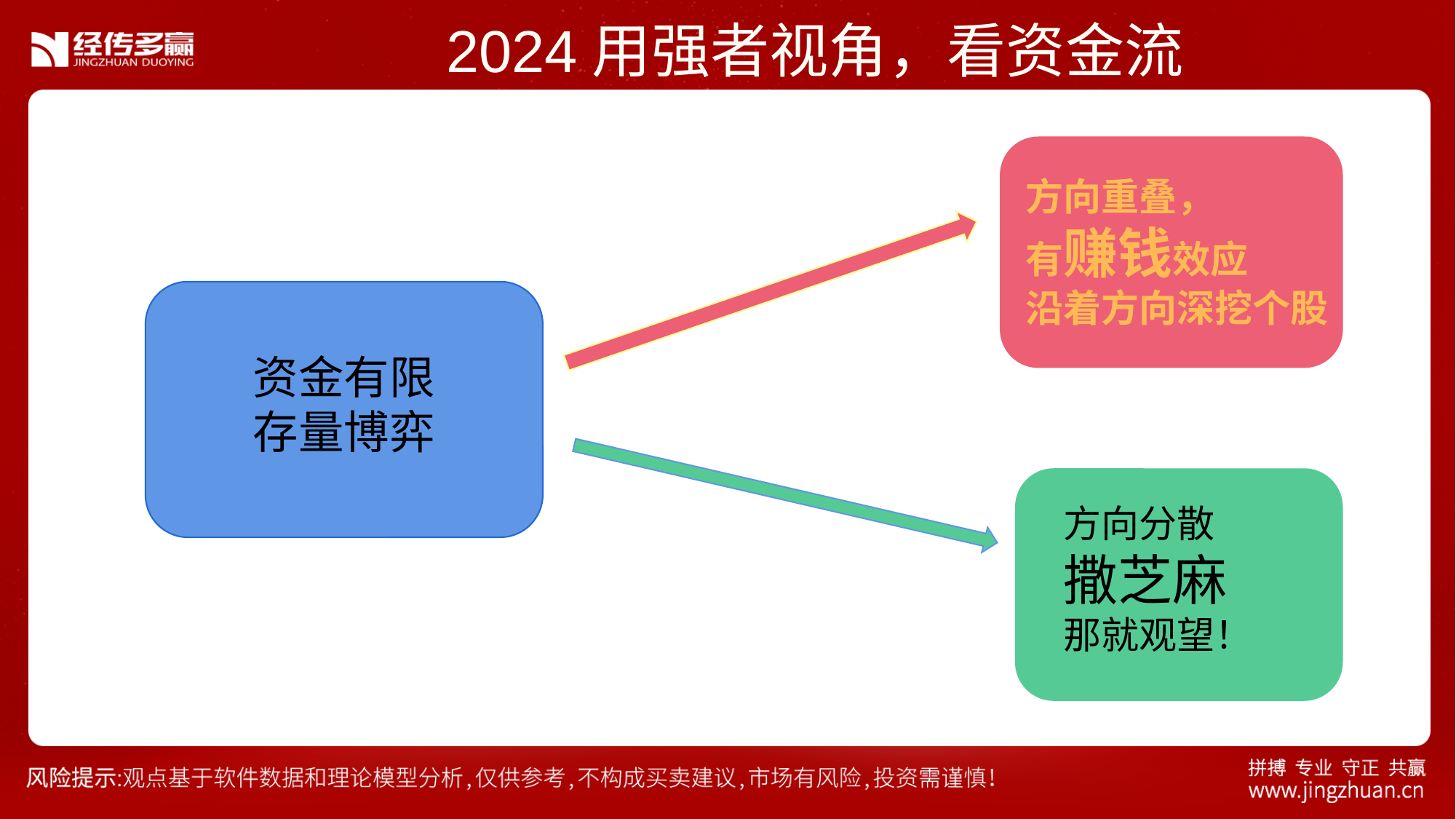

2024用强者视角，看资金流

方向重叠，
有赚钱效应
沿着方向深挖个股

资金有限
存量博弈

方向分散
撒芝麻
那就观望！